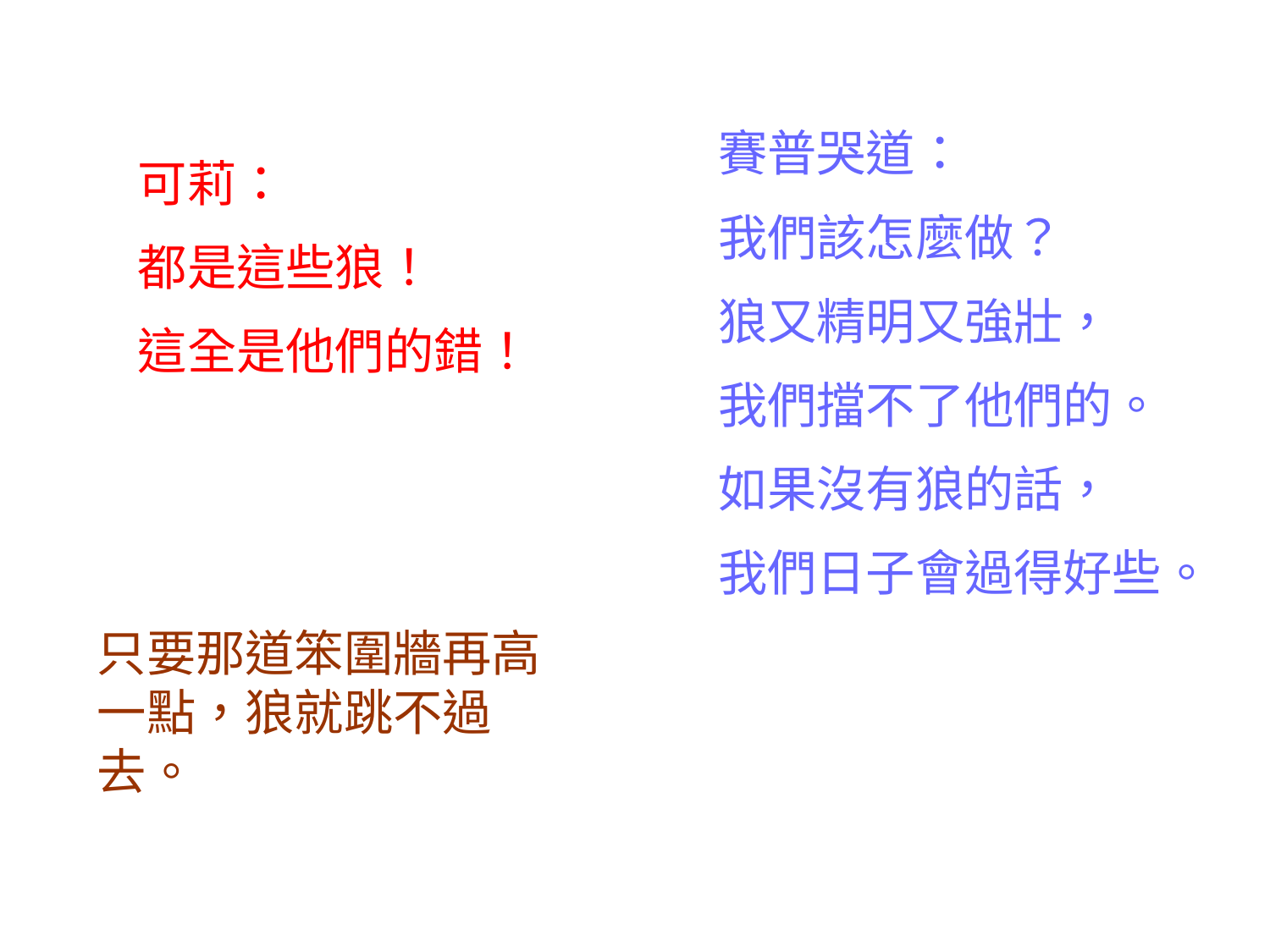

賽普哭道：
我們該怎麼做？
狼又精明又強壯，
我們擋不了他們的。
如果沒有狼的話，
我們日子會過得好些。
可莉：
都是這些狼！
這全是他們的錯！
只要那道笨圍牆再高一點，狼就跳不過去。